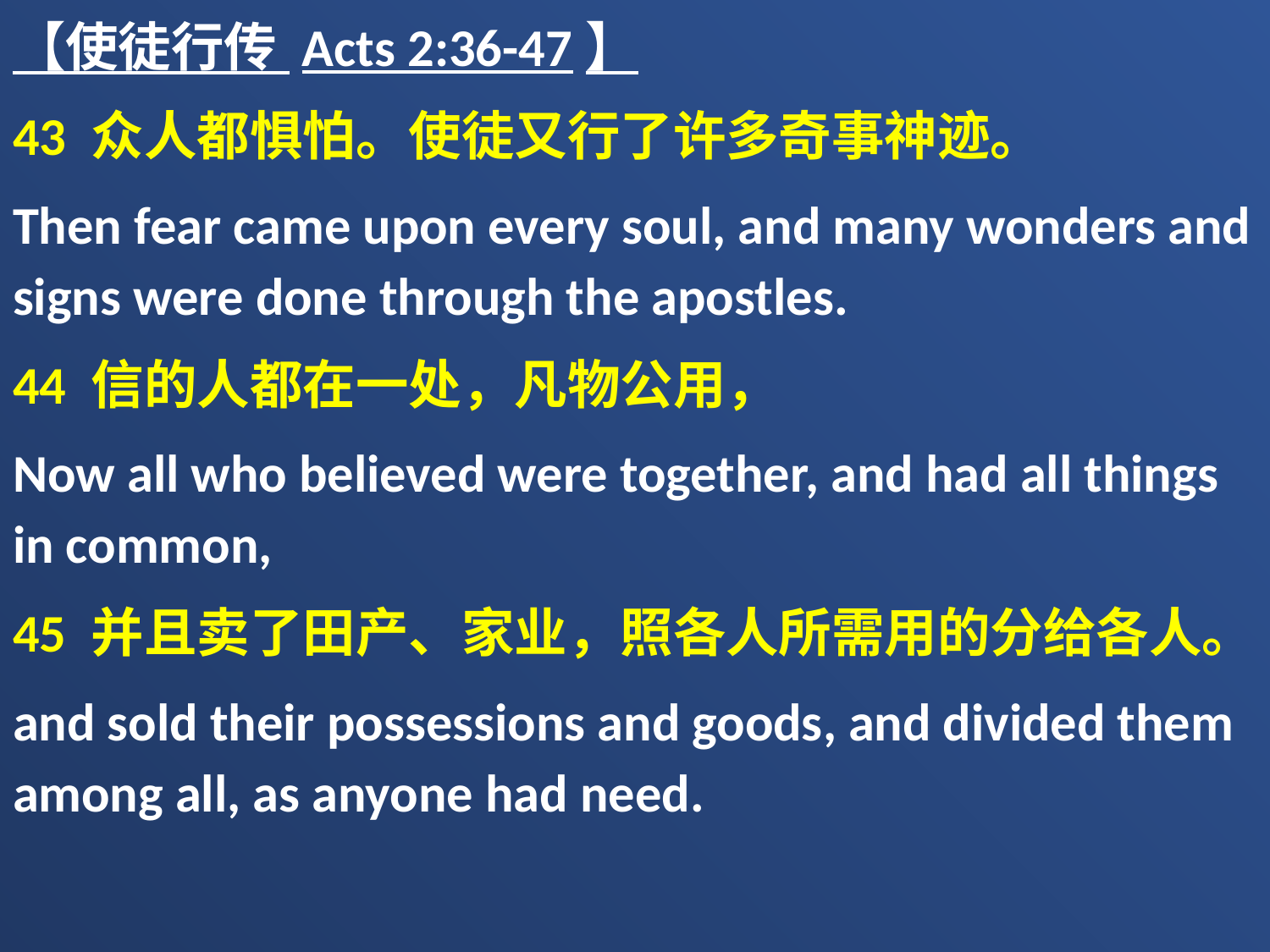

【使徒行传 Acts 2:36-47】
43 众人都惧怕。使徒又行了许多奇事神迹。
Then fear came upon every soul, and many wonders and signs were done through the apostles.
44 信的人都在一处，凡物公用，
Now all who believed were together, and had all things in common,
45 并且卖了田产、家业，照各人所需用的分给各人。
and sold their possessions and goods, and divided them among all, as anyone had need.